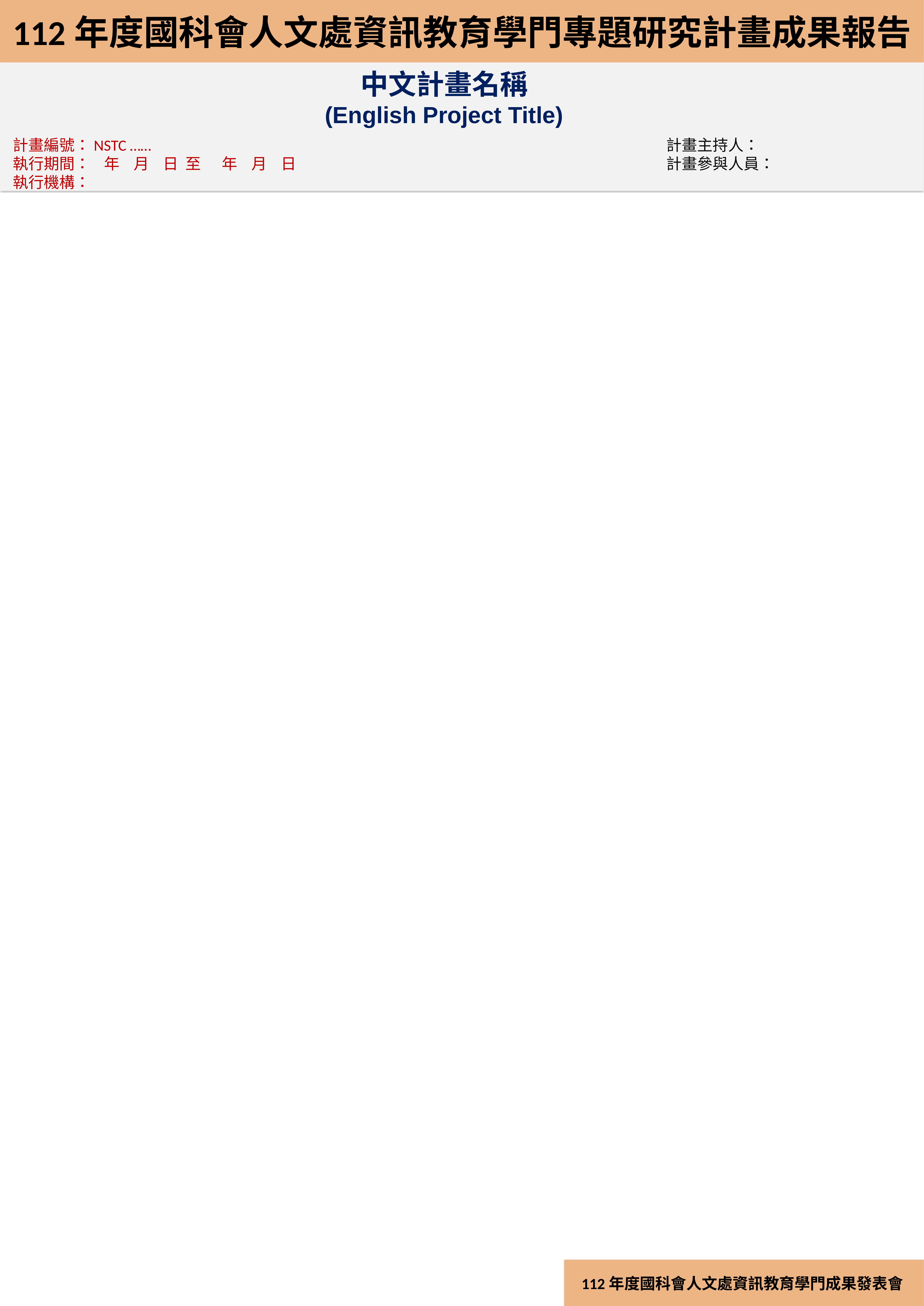

112年度國科會人文處資訊教育學門專題研究計畫成果報告

中文計畫名稱
(English Project Title)
計畫編號：NSTC ……
執行期間：    年    月    日  至      年    月    日
執行機構：
計畫主持人：
計畫參與人員：
112年度國科會人文處資訊教育學門成果發表會